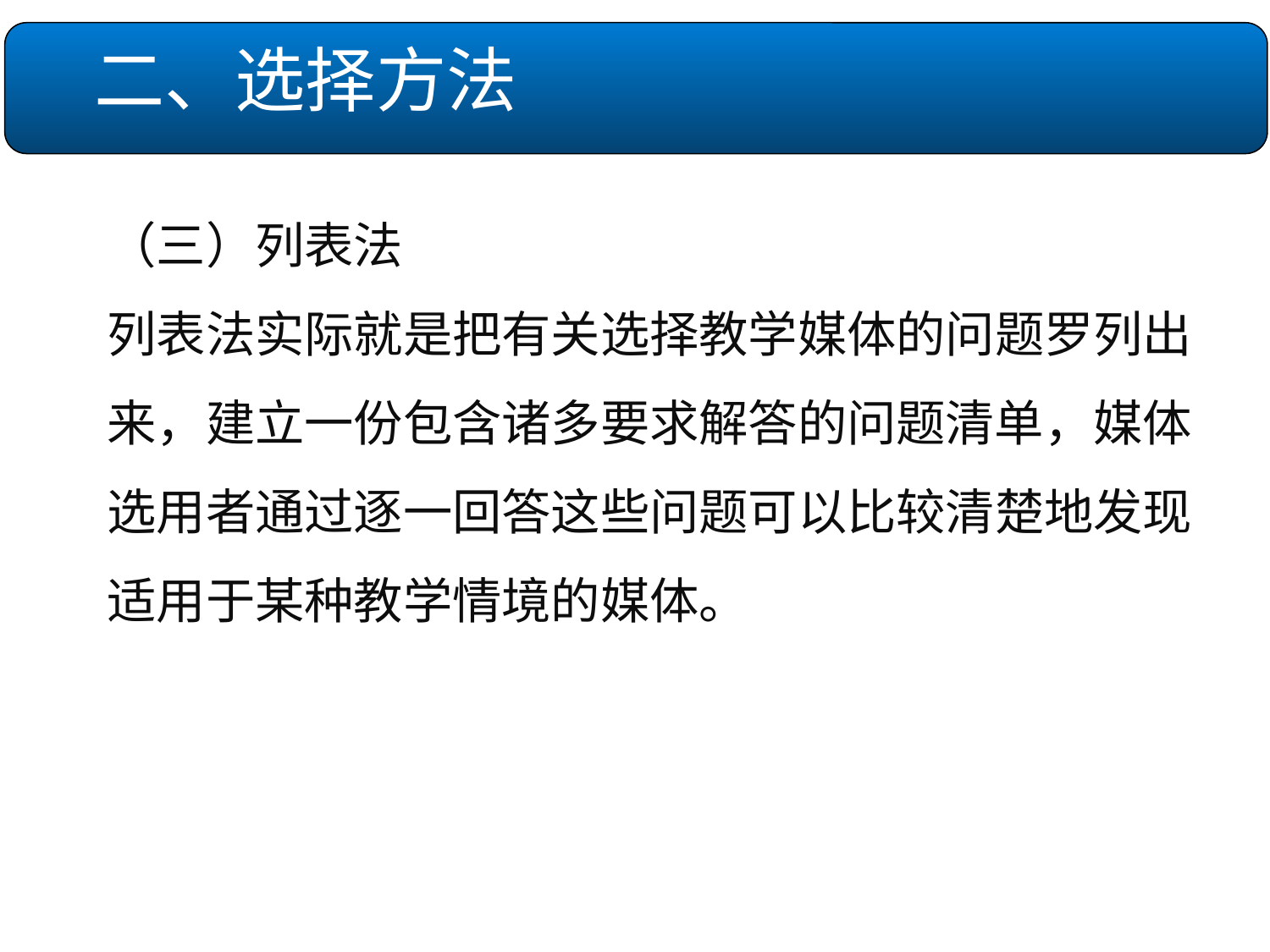

二、选择方法
（三）列表法
列表法实际就是把有关选择教学媒体的问题罗列出来，建立一份包含诸多要求解答的问题清单，媒体选用者通过逐一回答这些问题可以比较清楚地发现适用于某种教学情境的媒体。